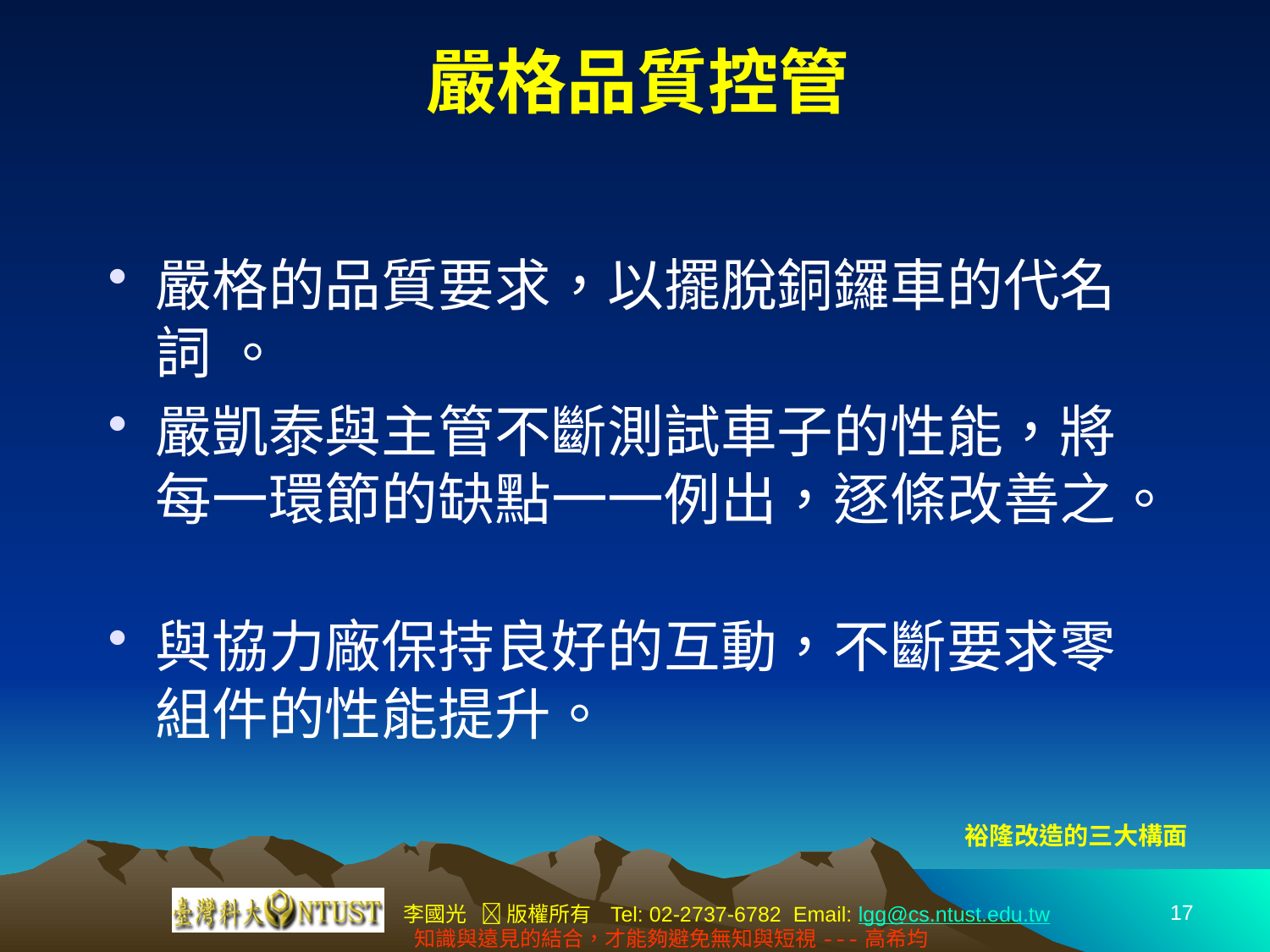

# 嚴格品質控管
嚴格的品質要求，以擺脫銅鑼車的代名詞 。
嚴凱泰與主管不斷測試車子的性能，將每一環節的缺點一一例出，逐條改善之。
與協力廠保持良好的互動，不斷要求零組件的性能提升。
裕隆改造的三大構面
17